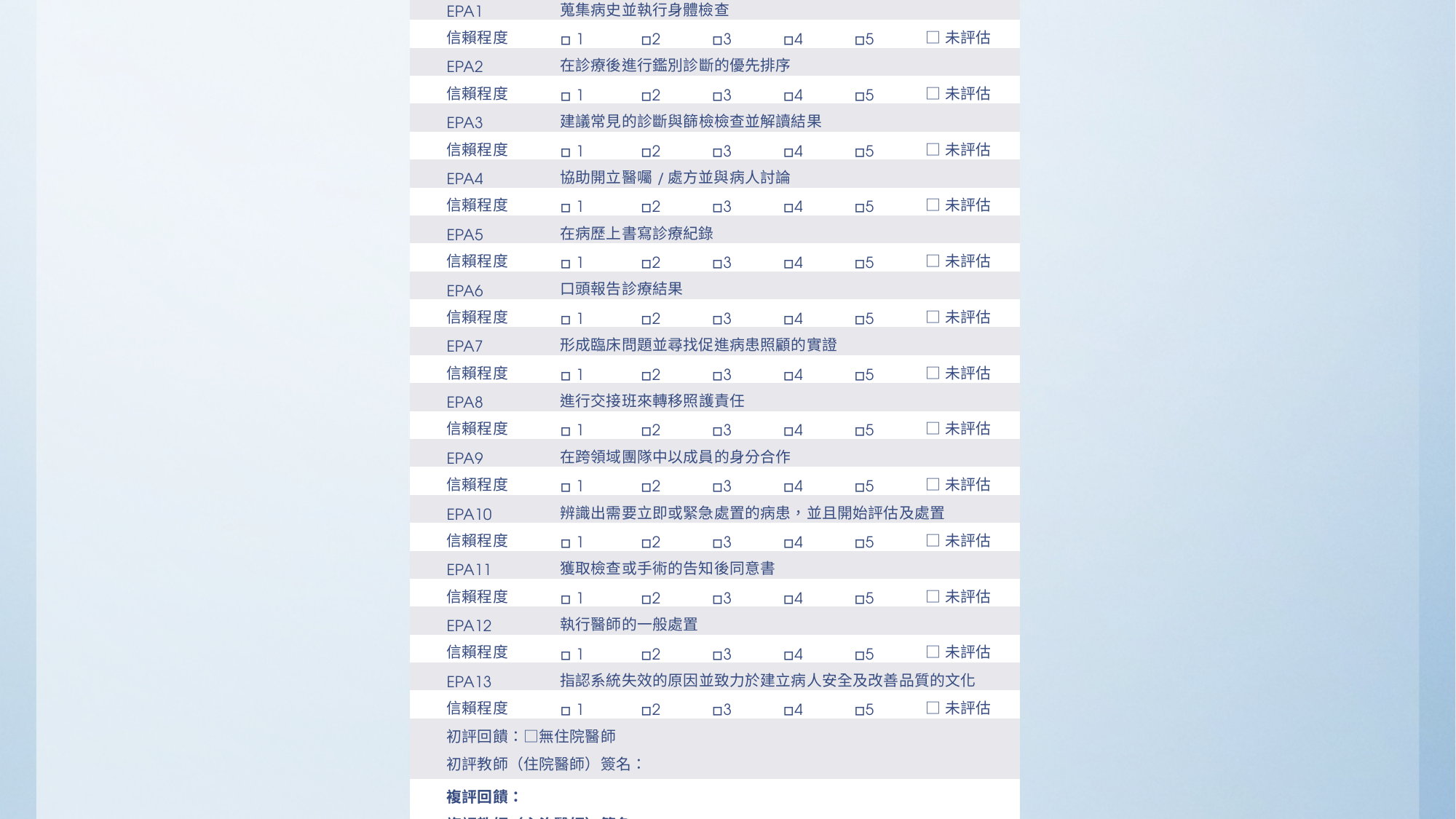

| EPA1 | 蒐集病史並執行身體檢查 |  |  |  |  |  |
| --- | --- | --- | --- | --- | --- | --- |
| 信賴程度 | □ 1 | □2 | □3 | □4 | □5 | □未評估 |
| EPA2 | 在診療後進行鑑別診斷的優先排序 |  |  |  |  |  |
| 信賴程度 | □ 1 | □2 | □3 | □4 | □5 | □未評估 |
| EPA3 | 建議常見的診斷與篩檢檢查並解讀結果 |  |  |  |  |  |
| 信賴程度 | □ 1 | □2 | □3 | □4 | □5 | □未評估 |
| EPA4 | 協助開立醫囑/處方並與病人討論 |  |  |  |  |  |
| 信賴程度 | □ 1 | □2 | □3 | □4 | □5 | □未評估 |
| EPA5 | 在病歷上書寫診療紀錄 |  |  |  |  |  |
| 信賴程度 | □ 1 | □2 | □3 | □4 | □5 | □未評估 |
| EPA6 | 口頭報告診療結果 |  |  |  |  |  |
| 信賴程度 | □ 1 | □2 | □3 | □4 | □5 | □未評估 |
| EPA7 | 形成臨床問題並尋找促進病患照顧的實證 |  |  |  |  |  |
| 信賴程度 | □ 1 | □2 | □3 | □4 | □5 | □未評估 |
| EPA8 | 進行交接班來轉移照護責任 |  |  |  |  |  |
| 信賴程度 | □ 1 | □2 | □3 | □4 | □5 | □未評估 |
| EPA9 | 在跨領域團隊中以成員的身分合作 |  |  |  |  |  |
| 信賴程度 | □ 1 | □2 | □3 | □4 | □5 | □未評估 |
| EPA10 | 辨識出需要立即或緊急處置的病患，並且開始評估及處置 |  |  |  |  |  |
| 信賴程度 | □ 1 | □2 | □3 | □4 | □5 | □未評估 |
| EPA11 | 獲取檢查或手術的告知後同意書 |  |  |  |  |  |
| 信賴程度 | □ 1 | □2 | □3 | □4 | □5 | □未評估 |
| EPA12 | 執行醫師的一般處置 |  |  |  |  |  |
| 信賴程度 | □ 1 | □2 | □3 | □4 | □5 | □未評估 |
| EPA13 | 指認系統失效的原因並致力於建立病人安全及改善品質的文化 |  |  |  |  |  |
| 信賴程度 | □ 1 | □2 | □3 | □4 | □5 | □未評估 |
| 初評回饋：□無住院醫師 初評教師（住院醫師）簽名： |  |  |  |  |  |  |
| 複評回饋： 複評教師（主治醫師）簽名： |  |  |  |  |  |  |
#